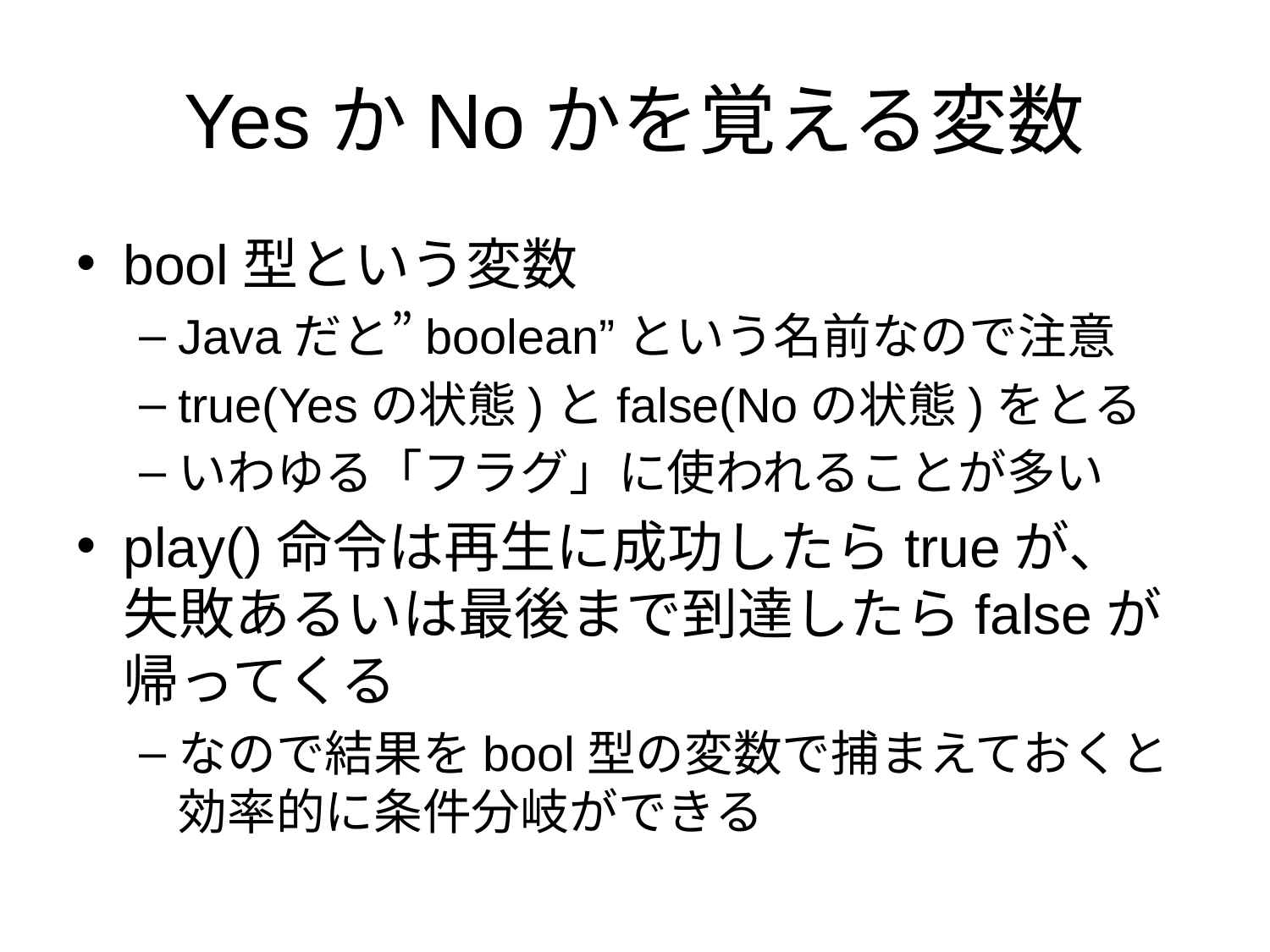

# YesかNoかを覚える変数
bool型という変数
Javaだと”boolean”という名前なので注意
true(Yesの状態)とfalse(Noの状態)をとる
いわゆる「フラグ」に使われることが多い
play()命令は再生に成功したらtrueが、
失敗あるいは最後まで到達したらfalseが帰ってくる
なので結果をbool型の変数で捕まえておくと効率的に条件分岐ができる